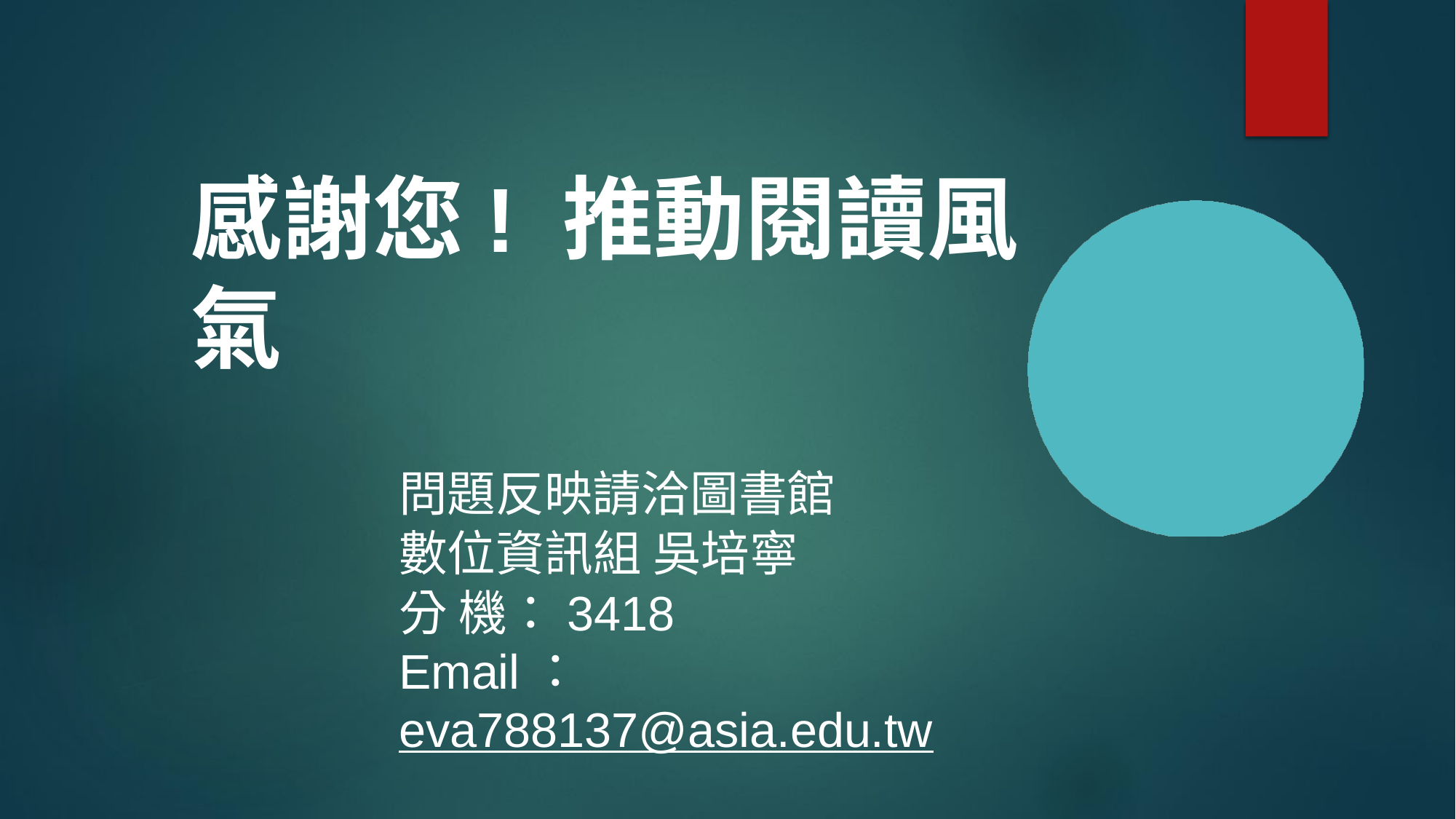

# 感謝您! 推動閱讀風氣
問題反映請洽圖書館
數位資訊組 吳培寧
分 機：3418
Email：
eva788137@asia.edu.tw